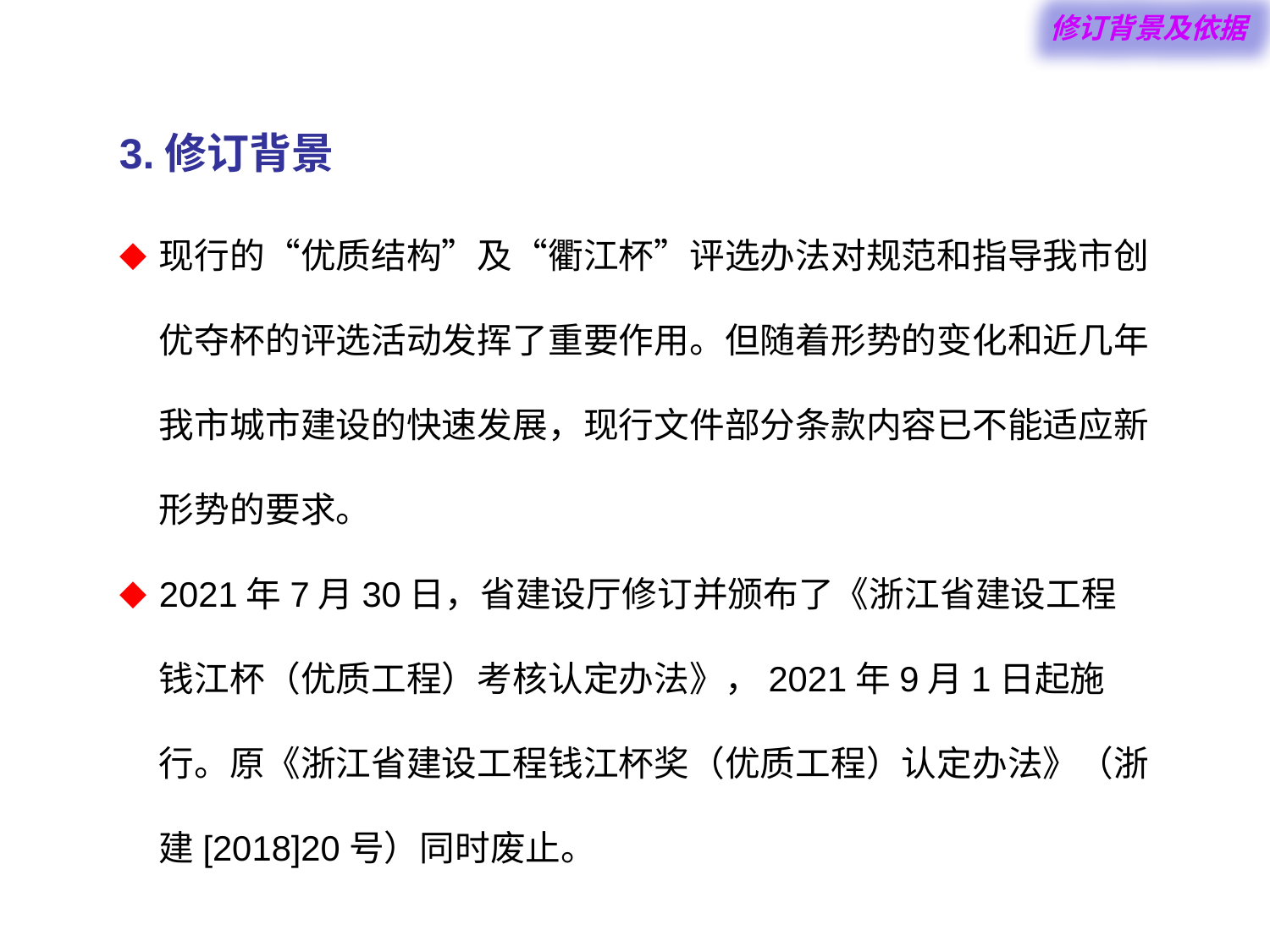

修订背景及依据
3.修订背景
现行的“优质结构”及“衢江杯”评选办法对规范和指导我市创优夺杯的评选活动发挥了重要作用。但随着形势的变化和近几年我市城市建设的快速发展，现行文件部分条款内容已不能适应新形势的要求。
2021年7月30日，省建设厅修订并颁布了《浙江省建设工程钱江杯（优质工程）考核认定办法》，2021年9月1日起施行。原《浙江省建设工程钱江杯奖（优质工程）认定办法》（浙建[2018]20号）同时废止。